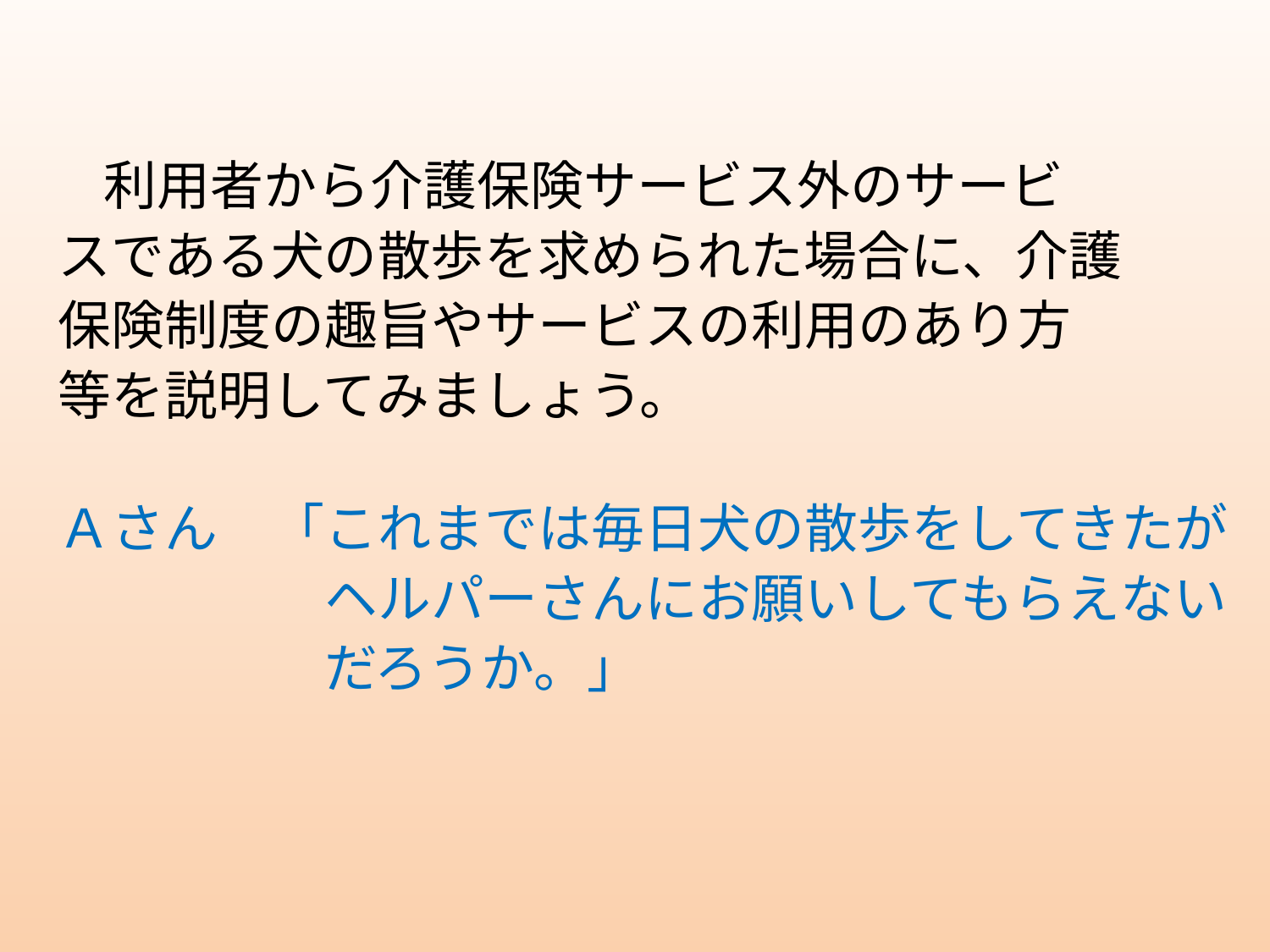

利用者から介護保険サービス外のサービ
スである犬の散歩を求められた場合に、介護
保険制度の趣旨やサービスの利用のあり方
等を説明してみましょう。

Ａさん　「これまでは毎日犬の散歩をしてきたが
　　　　　ヘルパーさんにお願いしてもらえない
　　　　　だろうか。」